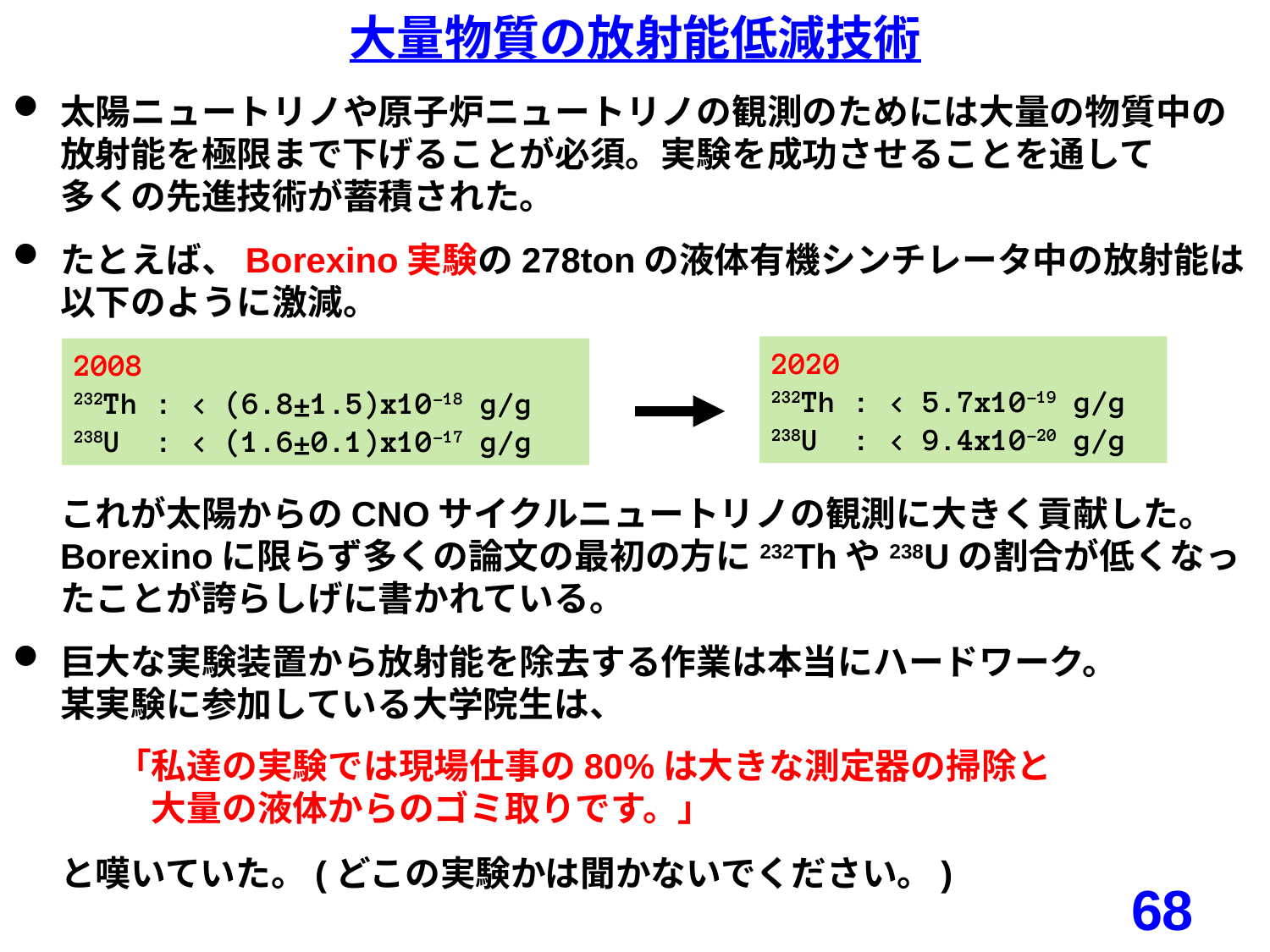

大量物質の放射能低減技術
太陽ニュートリノや原子炉ニュートリノの観測のためには大量の物質中の
放射能を極限まで下げることが必須。実験を成功させることを通して
多くの先進技術が蓄積された。
たとえば、Borexino実験の278tonの液体有機シンチレータ中の放射能は以下のように激減。
これが太陽からのCNOサイクルニュートリノの観測に大きく貢献した。
Borexinoに限らず多くの論文の最初の方に232Thや238Uの割合が低くなったことが誇らしげに書かれている。
巨大な実験装置から放射能を除去する作業は本当にハードワーク。
某実験に参加している大学院生は、
と嘆いていた。(どこの実験かは聞かないでください。)
2020
232Th : < 5.7x10-19 g/g
238U  : < 9.4x10-20 g/g
2008
232Th : < (6.8±1.5)x10-18 g/g
238U  : < (1.6±0.1)x10-17 g/g
「私達の実験では現場仕事の80%は大きな測定器の掃除と
　大量の液体からのゴミ取りです。」
68